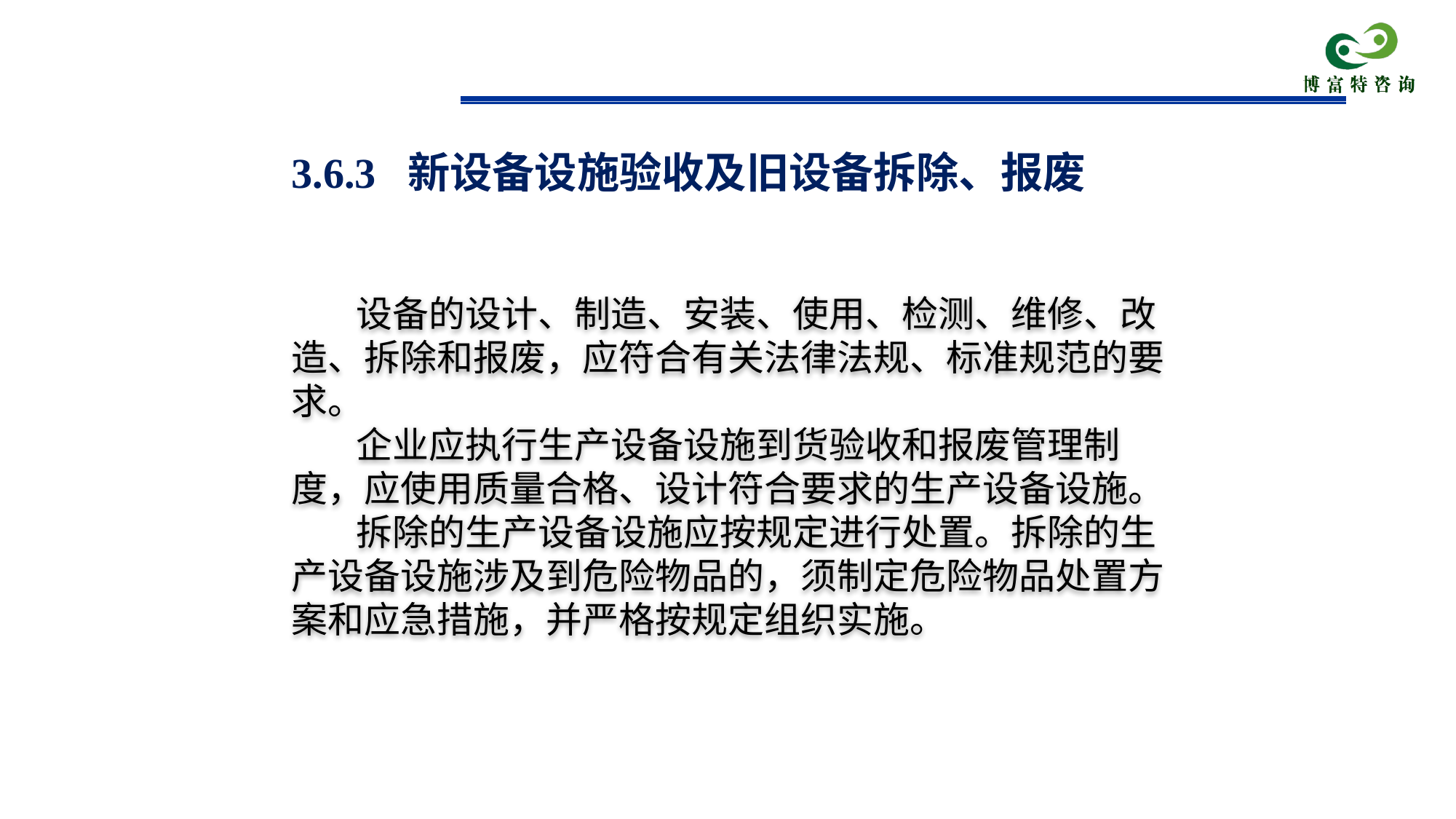

3.6.3  新设备设施验收及旧设备拆除、报废
设备的设计、制造、安装、使用、检测、维修、改造、拆除和报废，应符合有关法律法规、标准规范的要求。
企业应执行生产设备设施到货验收和报废管理制度，应使用质量合格、设计符合要求的生产设备设施。
拆除的生产设备设施应按规定进行处置。拆除的生产设备设施涉及到危险物品的，须制定危险物品处置方案和应急措施，并严格按规定组织实施。